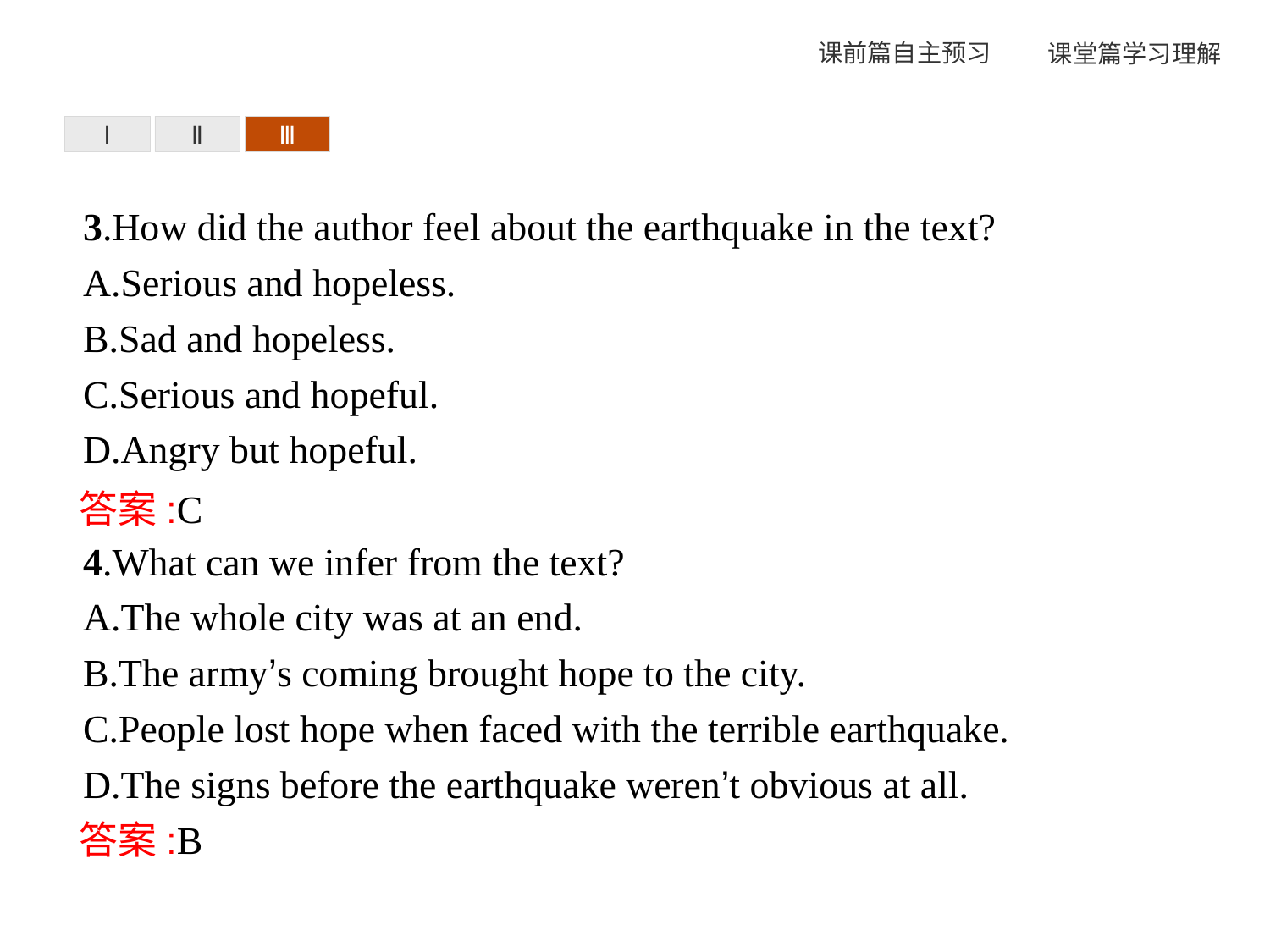

Ⅰ
Ⅱ
Ⅲ
3.How did the author feel about the earthquake in the text?
A.Serious and hopeless.
B.Sad and hopeless.
C.Serious and hopeful.
D.Angry but hopeful.

4.What can we infer from the text?
A.The whole city was at an end.
B.The army’s coming brought hope to the city.
C.People lost hope when faced with the terrible earthquake.
D.The signs before the earthquake weren’t obvious at all.
答案:C
答案:B